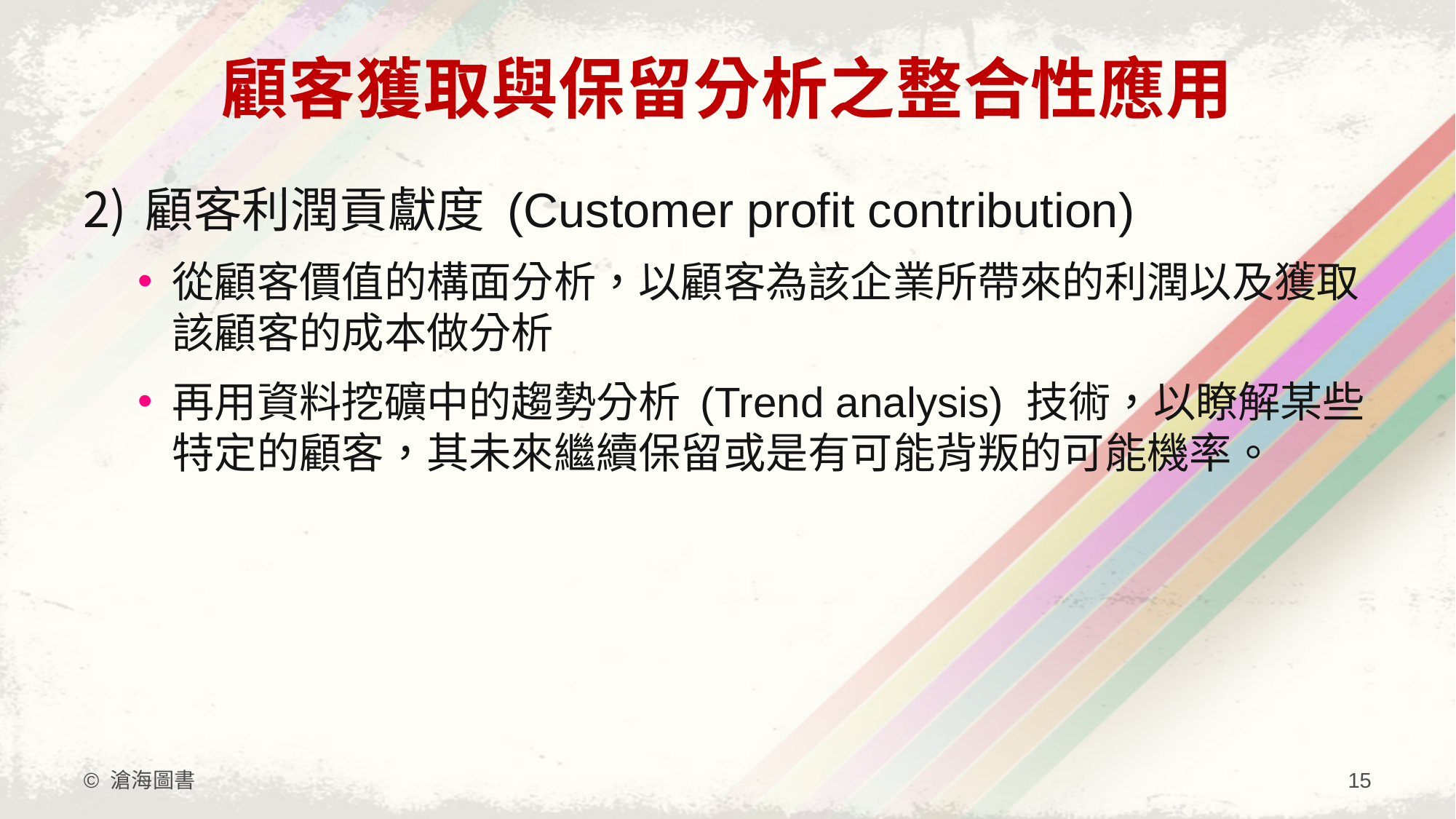

# 顧客獲取與保留分析之整合性應用
顧客利潤貢獻度 (Customer profit contribution)
從顧客價值的構面分析，以顧客為該企業所帶來的利潤以及獲取該顧客的成本做分析
再用資料挖礦中的趨勢分析 (Trend analysis) 技術，以瞭解某些特定的顧客，其未來繼續保留或是有可能背叛的可能機率。

© 滄海圖書
15